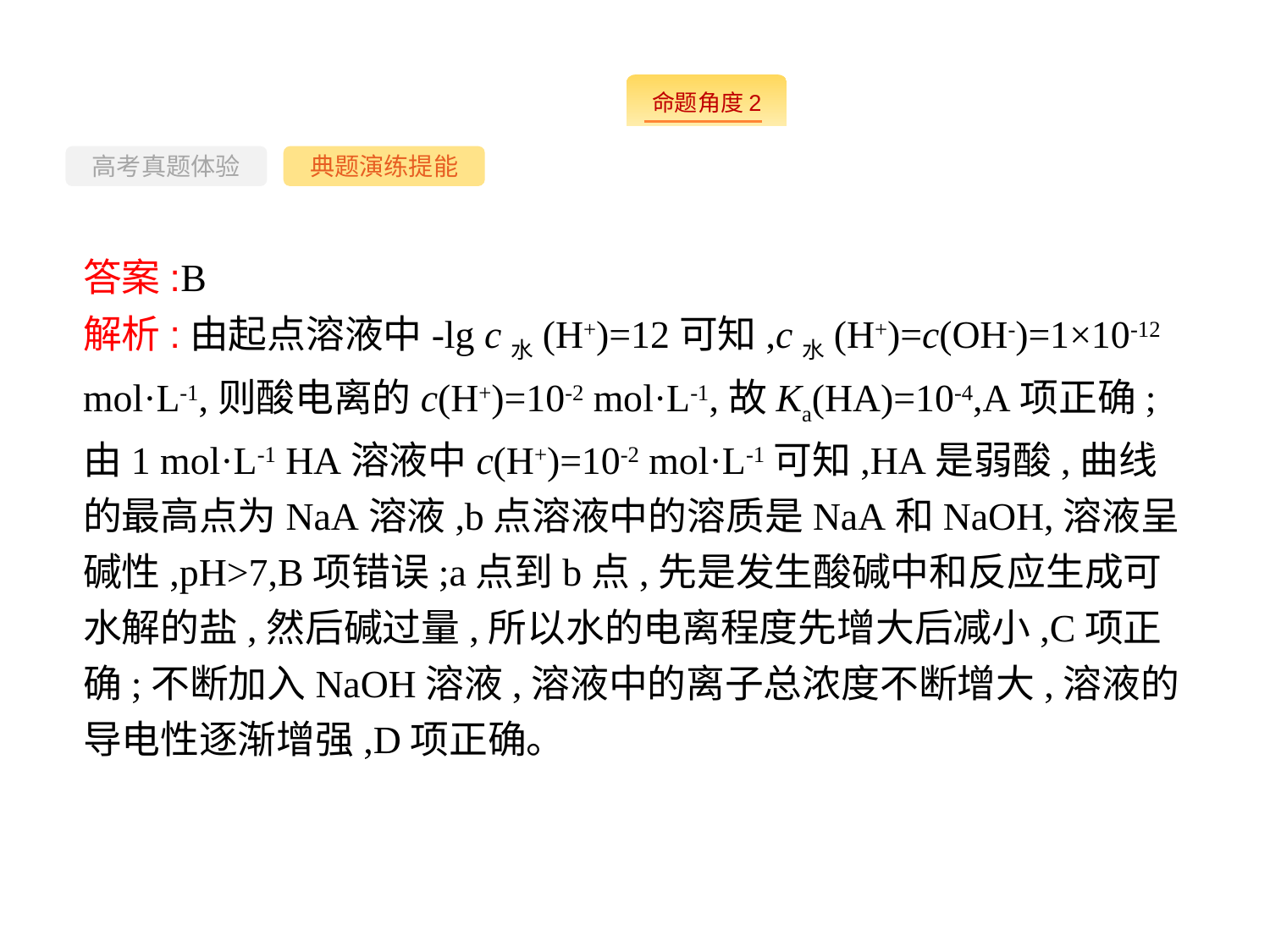

-33-
高考真题体验
典题演练提能
答案:B
解析:由起点溶液中-lg c水(H+)=12可知,c水(H+)=c(OH-)=1×10-12 mol·L-1,则酸电离的c(H+)=10-2 mol·L-1,故Ka(HA)=10-4,A项正确;由1 mol·L-1 HA溶液中c(H+)=10-2 mol·L-1可知,HA是弱酸,曲线的最高点为NaA溶液,b点溶液中的溶质是NaA和NaOH,溶液呈碱性,pH>7,B项错误;a点到b点,先是发生酸碱中和反应生成可水解的盐,然后碱过量,所以水的电离程度先增大后减小,C项正确;不断加入NaOH溶液,溶液中的离子总浓度不断增大,溶液的导电性逐渐增强,D项正确。